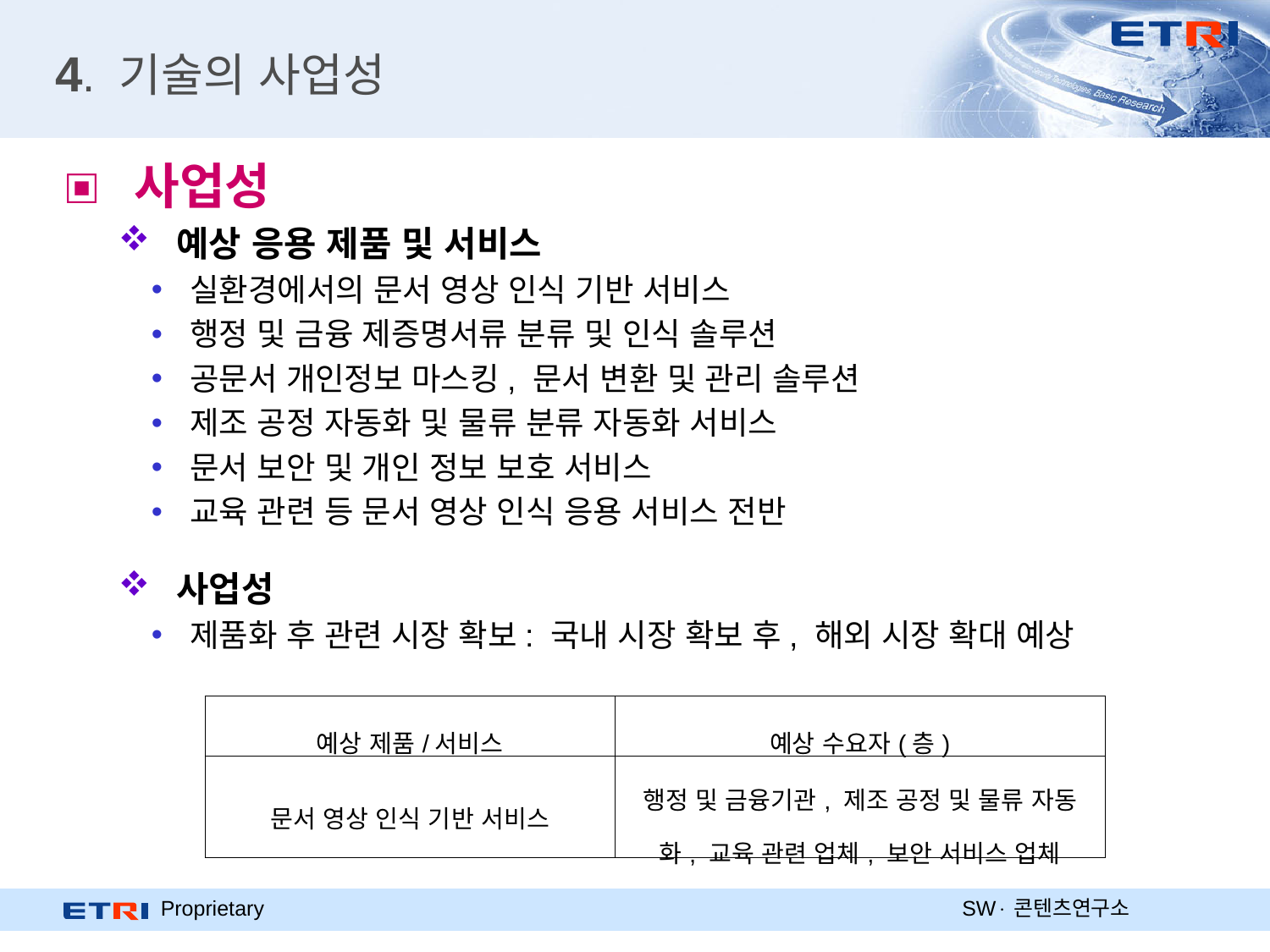

# 4. 기술의 사업성
 사업성
 예상 응용 제품 및 서비스
실환경에서의 문서 영상 인식 기반 서비스
행정 및 금융 제증명서류 분류 및 인식 솔루션
공문서 개인정보 마스킹, 문서 변환 및 관리 솔루션
제조 공정 자동화 및 물류 분류 자동화 서비스
문서 보안 및 개인 정보 보호 서비스
교육 관련 등 문서 영상 인식 응용 서비스 전반

 사업성
제품화 후 관련 시장 확보: 국내 시장 확보 후, 해외 시장 확대 예상
| 예상 제품/서비스 | 예상 수요자(층) |
| --- | --- |
| 문서 영상 인식 기반 서비스 | 행정 및 금융기관, 제조 공정 및 물류 자동화, 교육 관련 업체, 보안 서비스 업체 |
SW⋅콘텐츠연구소
8